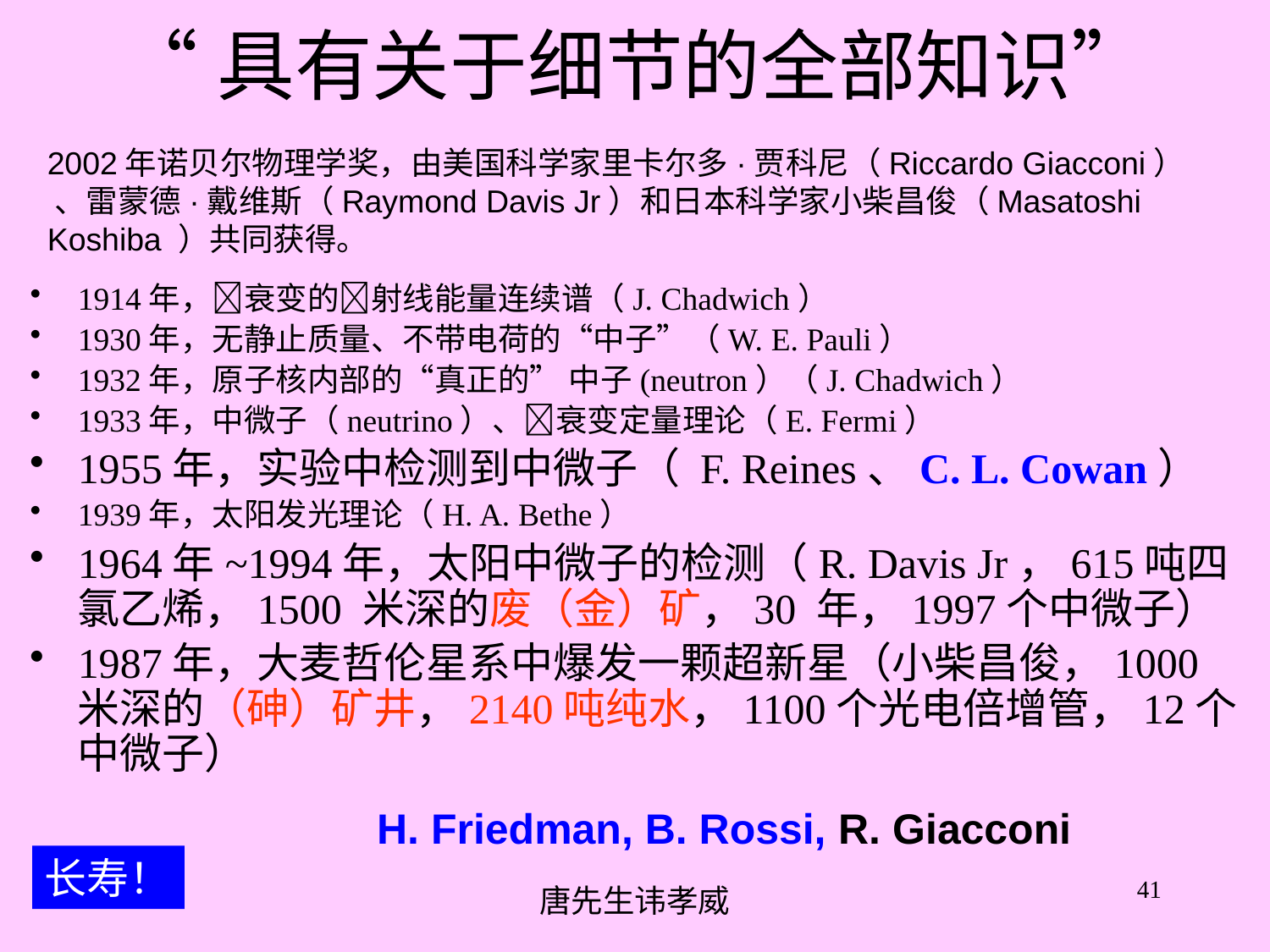

# “具有关于细节的全部知识”
2002年诺贝尔物理学奖，由美国科学家里卡尔多·贾科尼（Riccardo Giacconi） 、雷蒙德·戴维斯（Raymond Davis Jr）和日本科学家小柴昌俊（Masatoshi Koshiba ）共同获得。
1914年，β衰变的β射线能量连续谱（J. Chadwich）
1930年，无静止质量、不带电荷的“中子”（W. E. Pauli）
1932年，原子核内部的“真正的” 中子(neutron）（J. Chadwich）
1933年，中微子（neutrino）、β衰变定量理论（E. Fermi）
1955年，实验中检测到中微子（ F. Reines、C. L. Cowan）
1939年，太阳发光理论（H. A. Bethe）
1964年~1994年，太阳中微子的检测（R. Davis Jr，615吨四氯乙烯，1500 米深的废（金）矿，30 年，1997个中微子）
1987年，大麦哲伦星系中爆发一颗超新星（小柴昌俊，1000米深的（砷）矿井，2140吨纯水，1100个光电倍增管，12个中微子）
H. Friedman, B. Rossi, R. Giacconi
长寿！
41
唐先生讳孝威